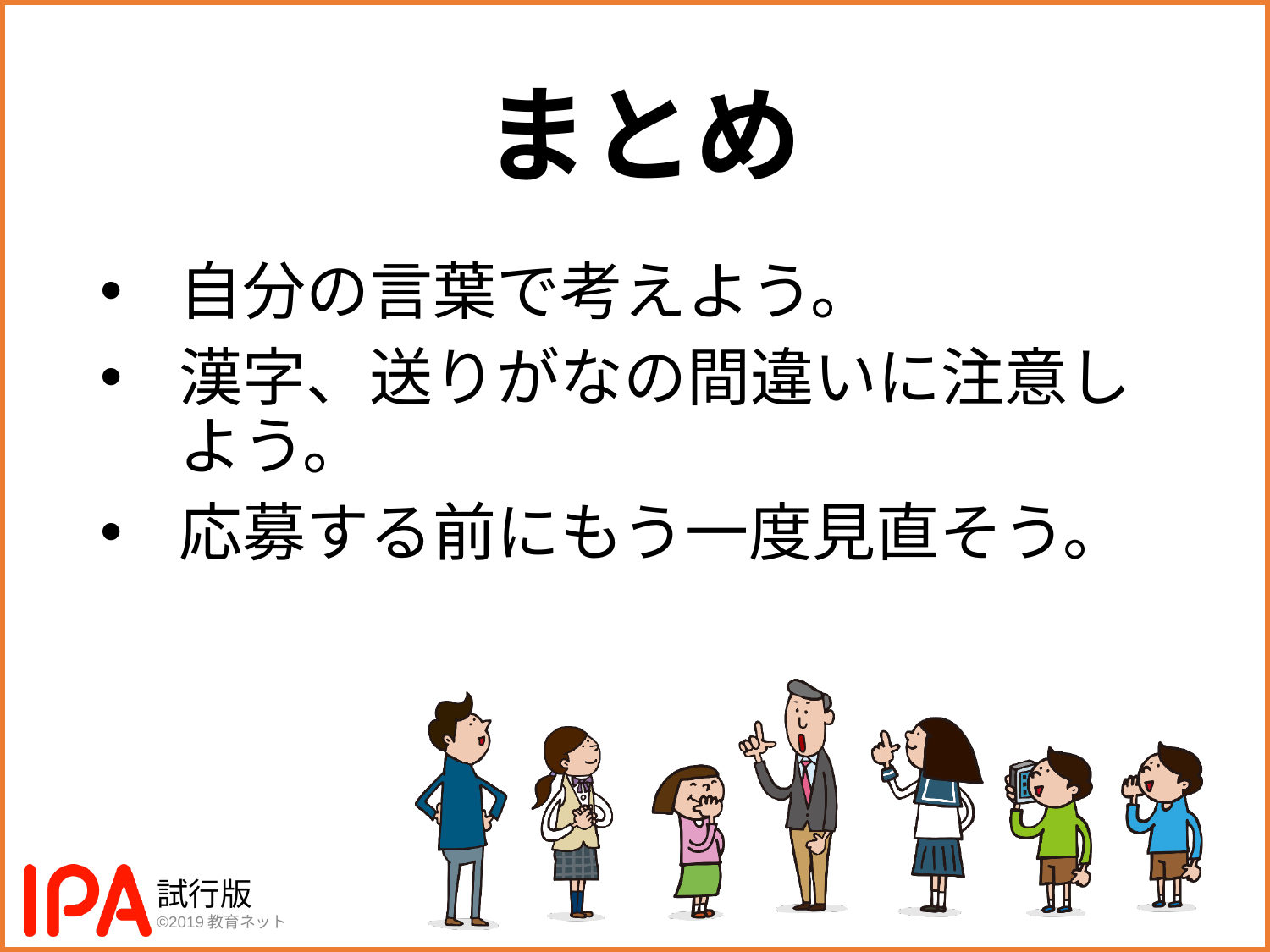

自分の言葉で考えよう。
漢字、送りがなの間違いに注意しよう。
応募する前にもう一度見直そう。